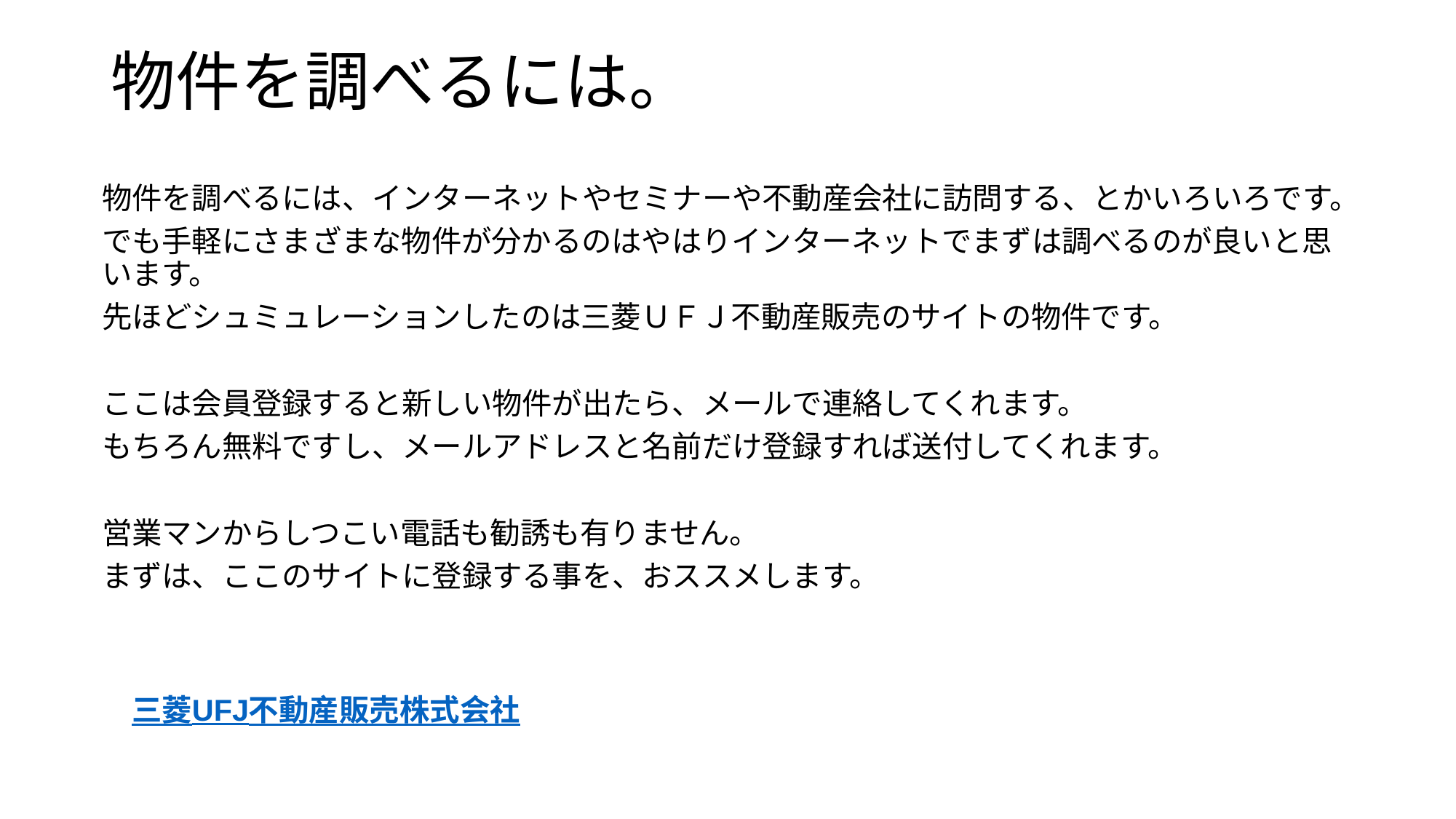

# 物件を調べるには。
物件を調べるには、インターネットやセミナーや不動産会社に訪問する、とかいろいろです。
でも手軽にさまざまな物件が分かるのはやはりインターネットでまずは調べるのが良いと思います。
先ほどシュミュレーションしたのは三菱ＵＦＪ不動産販売のサイトの物件です。

ここは会員登録すると新しい物件が出たら、メールで連絡してくれます。
もちろん無料ですし、メールアドレスと名前だけ登録すれば送付してくれます。

営業マンからしつこい電話も勧誘も有りません。
まずは、ここのサイトに登録する事を、おススメします。

　三菱UFJ不動産販売株式会社